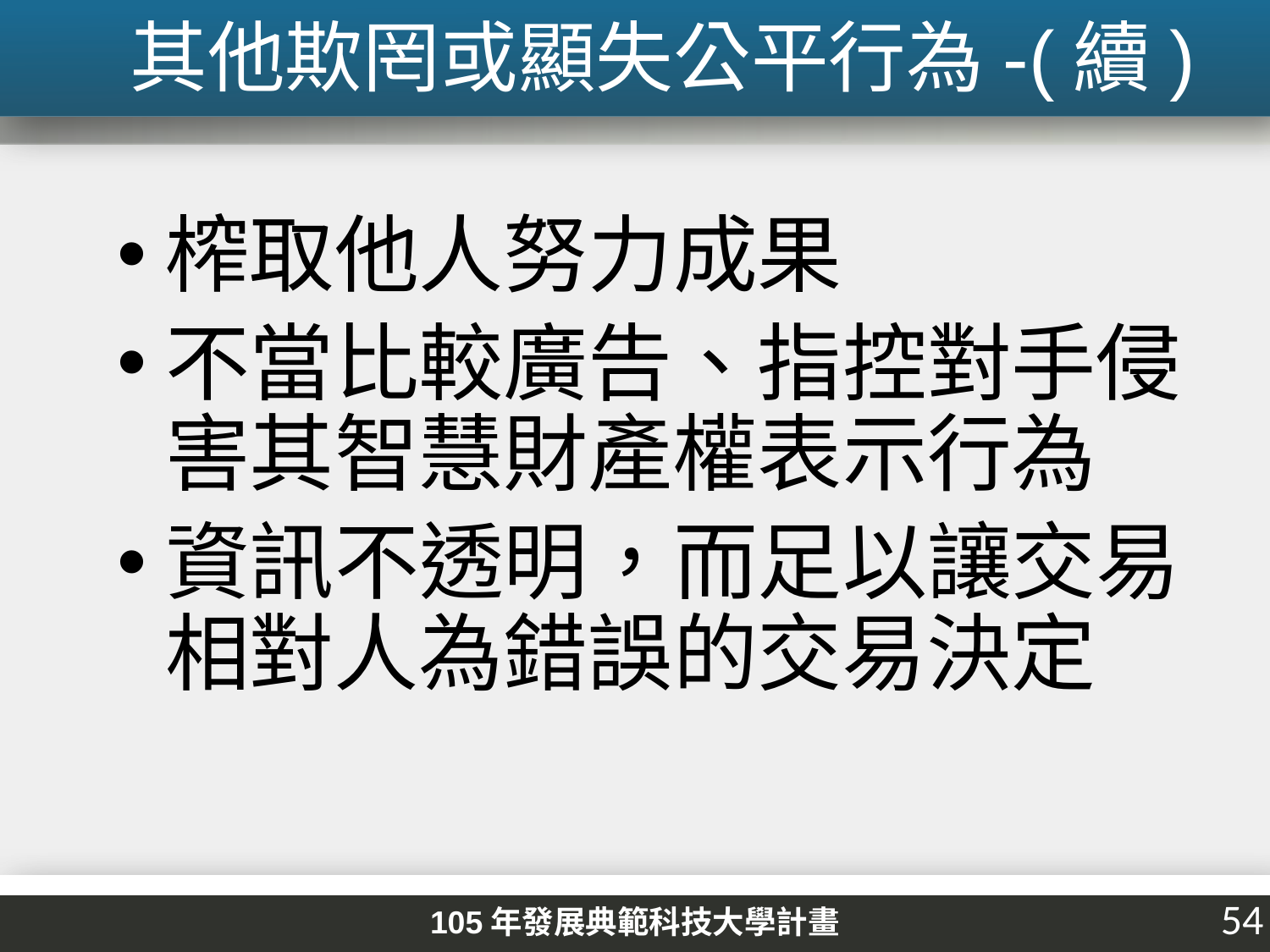

# 其他欺罔或顯失公平行為-(續)
榨取他人努力成果
不當比較廣告、指控對手侵害其智慧財產權表示行為
資訊不透明，而足以讓交易相對人為錯誤的交易決定